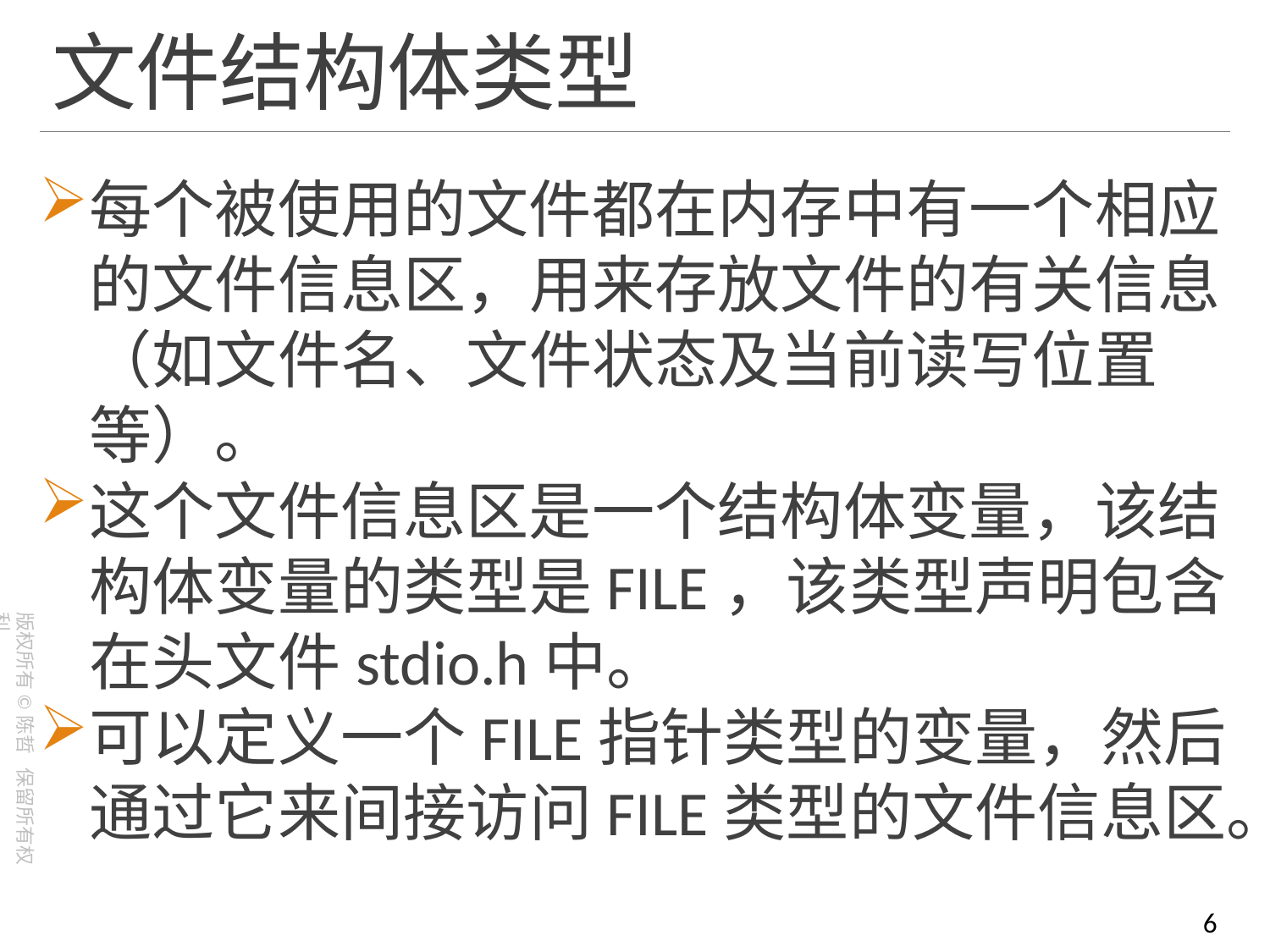

# 文件结构体类型
每个被使用的文件都在内存中有一个相应的文件信息区，用来存放文件的有关信息（如文件名、文件状态及当前读写位置等）。
这个文件信息区是一个结构体变量，该结构体变量的类型是FILE，该类型声明包含在头文件stdio.h中。
可以定义一个FILE指针类型的变量，然后通过它来间接访问FILE类型的文件信息区。
6